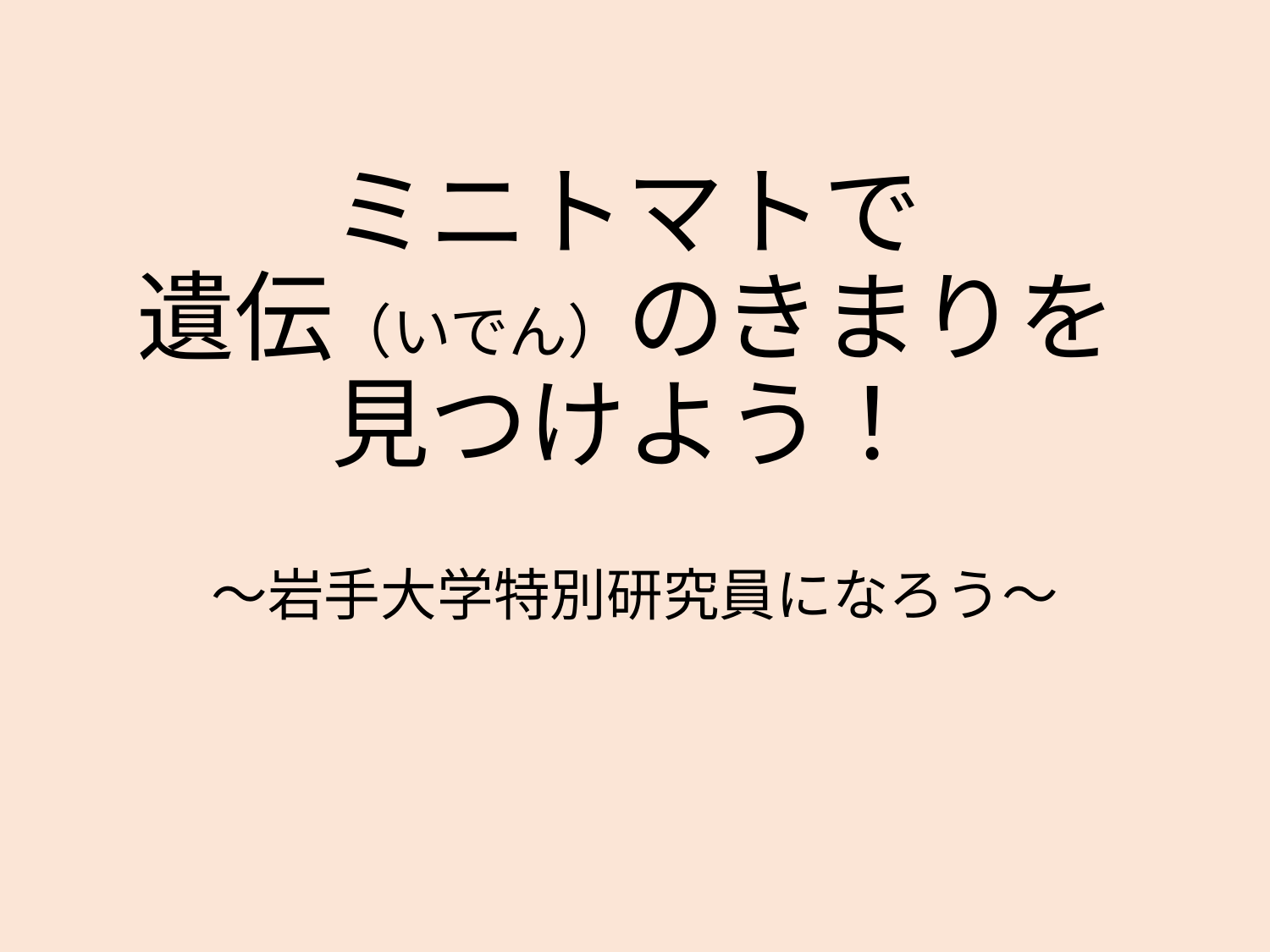

# ミニトマトで 遺伝（いでん）のきまりを 見つけよう！
～岩手大学特別研究員になろう～